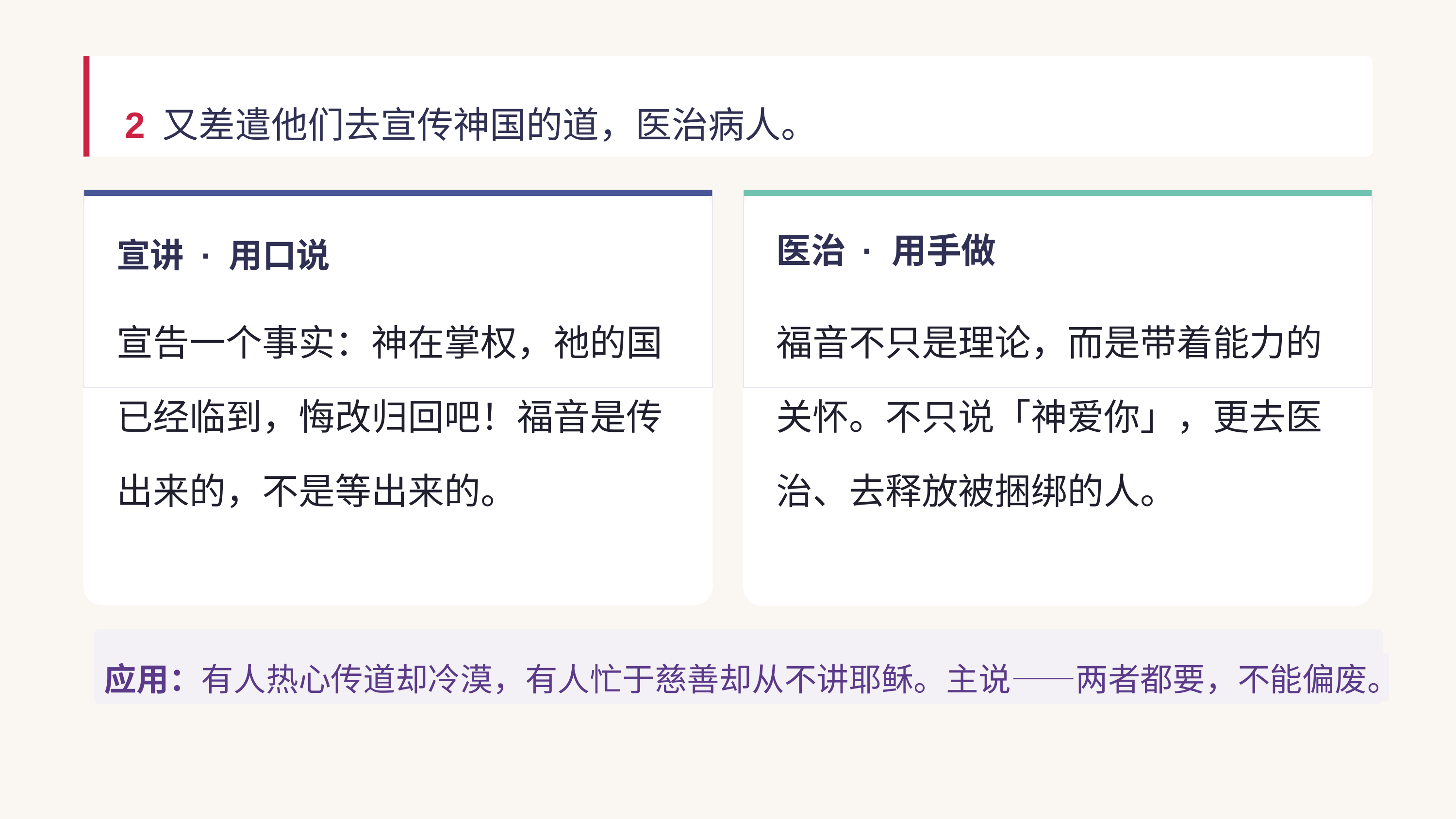

2 又差遣他们去宣传神国的道，医治病人。

宣讲 · 用口说
医治 · 用手做
宣告一个事实：神在掌权，祂的国已经临到，悔改归回吧！福音是传出来的，不是等出来的。
福音不只是理论，而是带着能力的关怀。不只说「神爱你」，更去医治、去释放被捆绑的人。

应用：有人热心传道却冷漠，有人忙于慈善却从不讲耶稣。主说——两者都要，不能偏废。